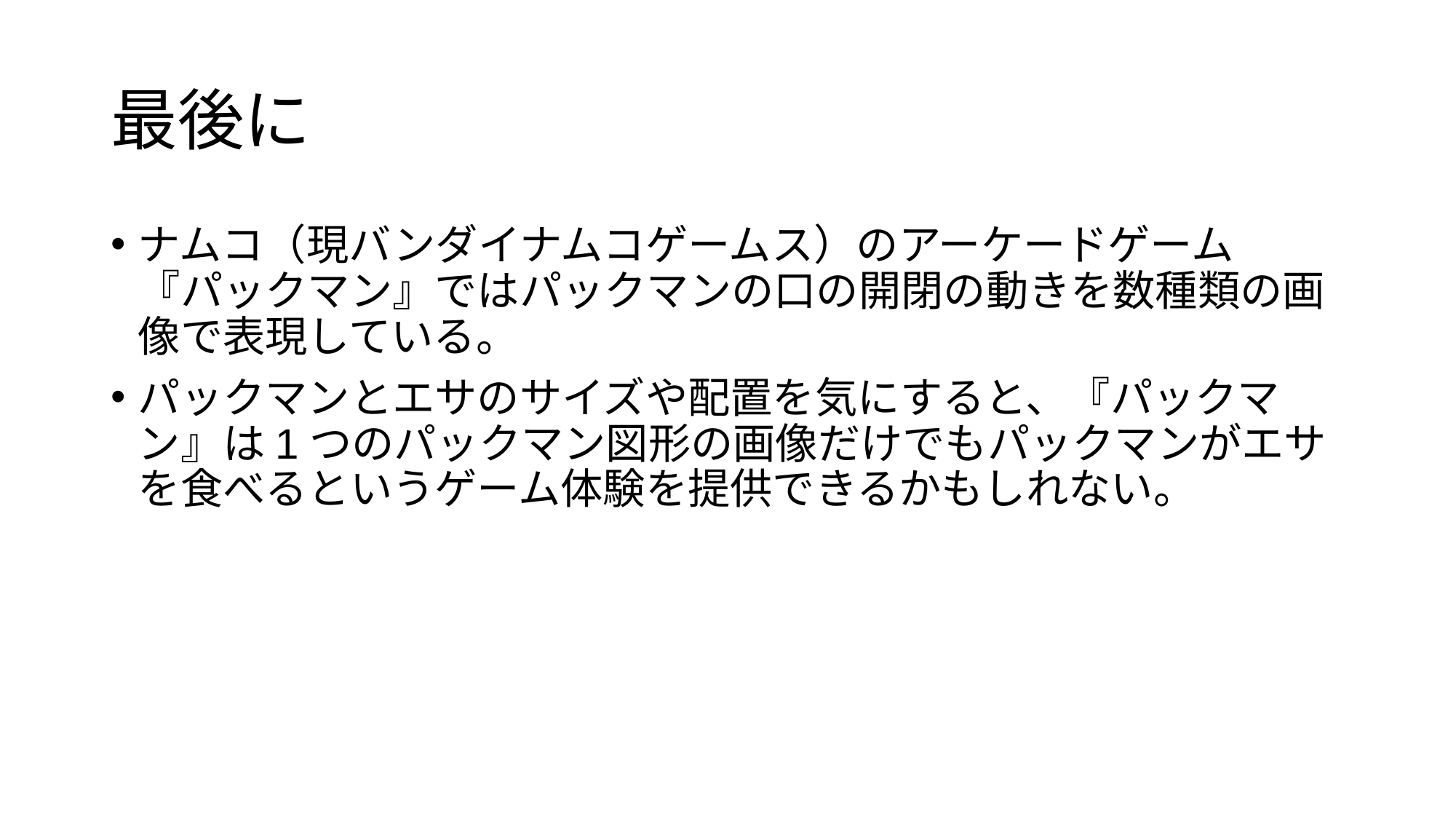

# 最後に
ナムコ（現バンダイナムコゲームス）のアーケードゲーム『パックマン』ではパックマンの口の開閉の動きを数種類の画像で表現している。
パックマンとエサのサイズや配置を気にすると、『パックマン』は1つのパックマン図形の画像だけでもパックマンがエサを食べるというゲーム体験を提供できるかもしれない。